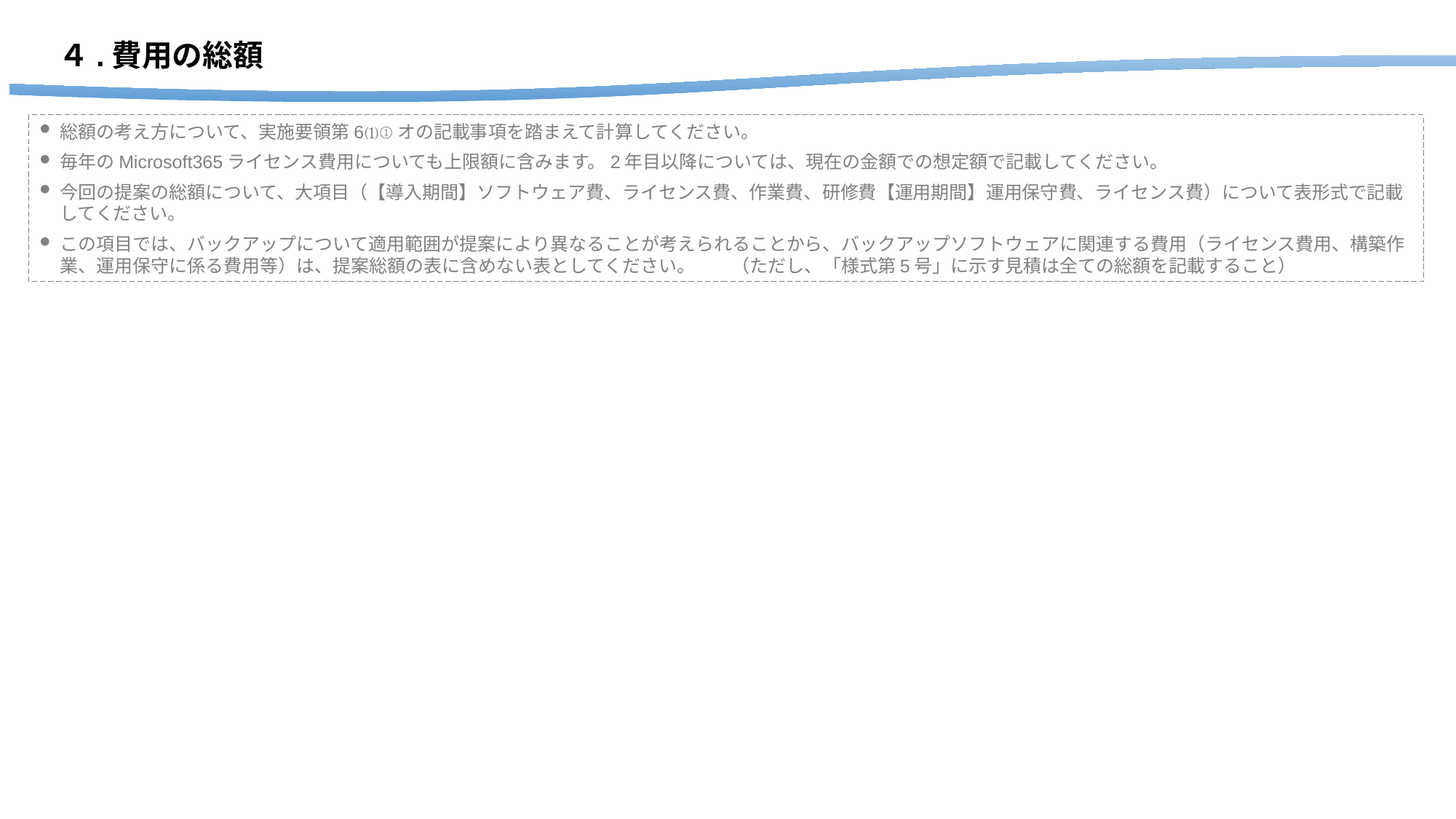

４.費用の総額

総額の考え方について、実施要領第6⑴①オの記載事項を踏まえて計算してください。
毎年のMicrosoft365ライセンス費用についても上限額に含みます。2年目以降については、現在の金額での想定額で記載してください。
今回の提案の総額について、大項目（【導入期間】ソフトウェア費、ライセンス費、作業費、研修費【運用期間】運用保守費、ライセンス費）について表形式で記載してください。
この項目では、バックアップについて適用範囲が提案により異なることが考えられることから、バックアップソフトウェアに関連する費用（ライセンス費用、構築作業、運用保守に係る費用等）は、提案総額の表に含めない表としてください。　　（ただし、「様式第5号」に示す見積は全ての総額を記載すること）